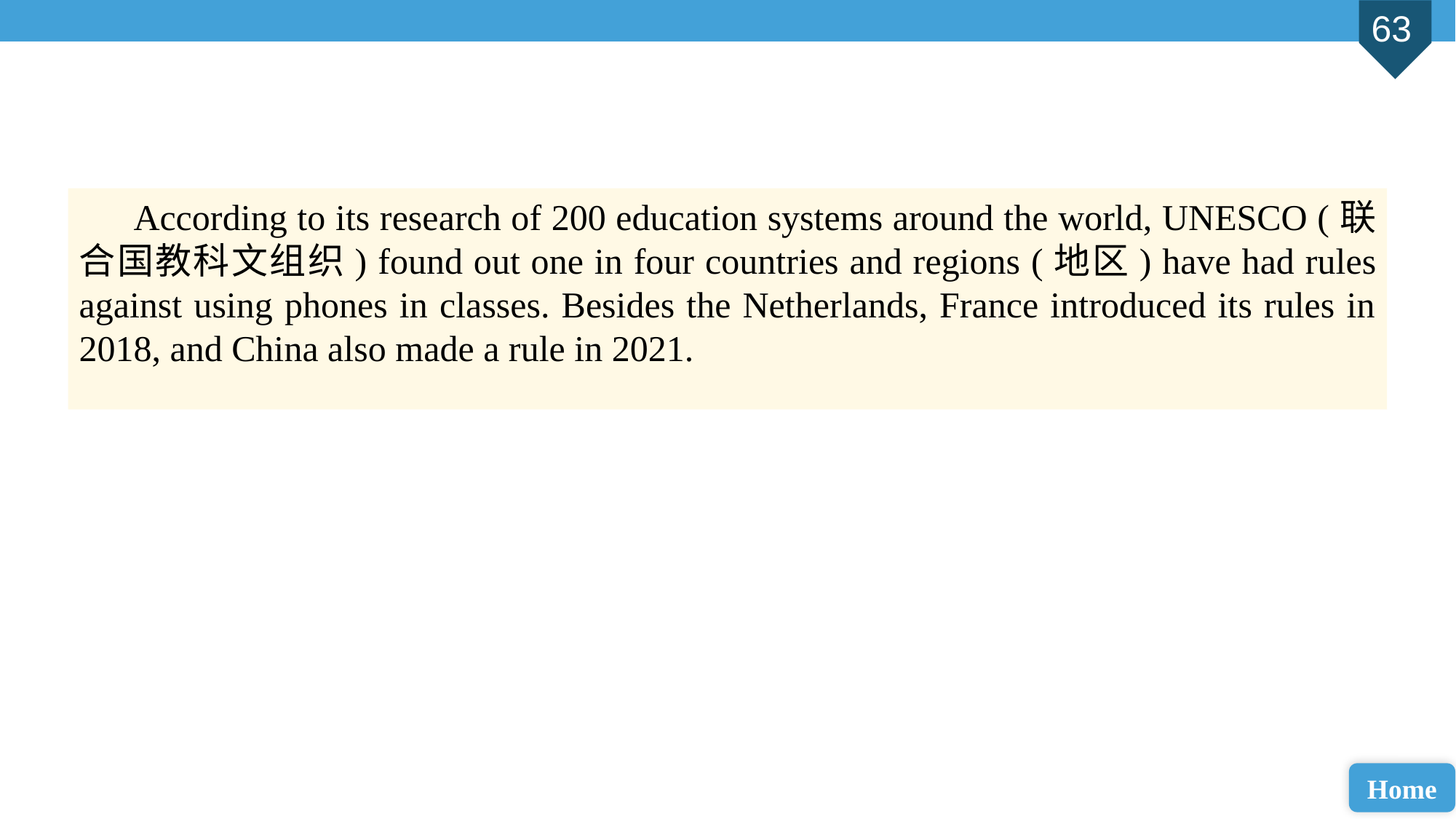

According to its research of 200 education systems around the world, UNESCO (联合国教科文组织) found out one in four countries and regions (地区) have had rules against using phones in classes. Besides the Netherlands, France introduced its rules in 2018, and China also made a rule in 2021.